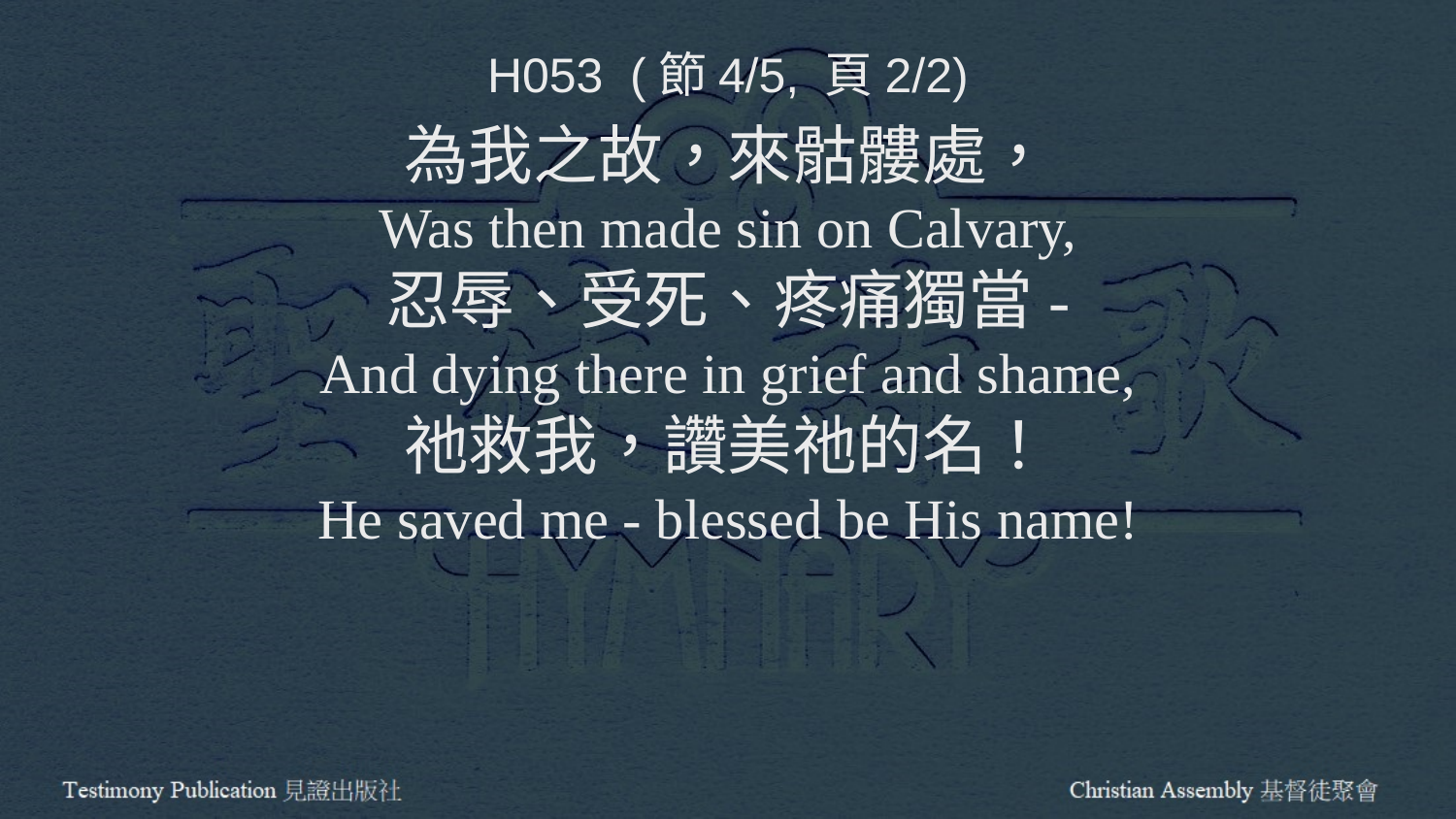

H053  (節4/5, 頁2/2)
為我之故，來骷髏處，
Was then made sin on Calvary,
忍辱、受死、疼痛獨當-
And dying there in grief and shame,
祂救我，讚美祂的名！
He saved me - blessed be His name!